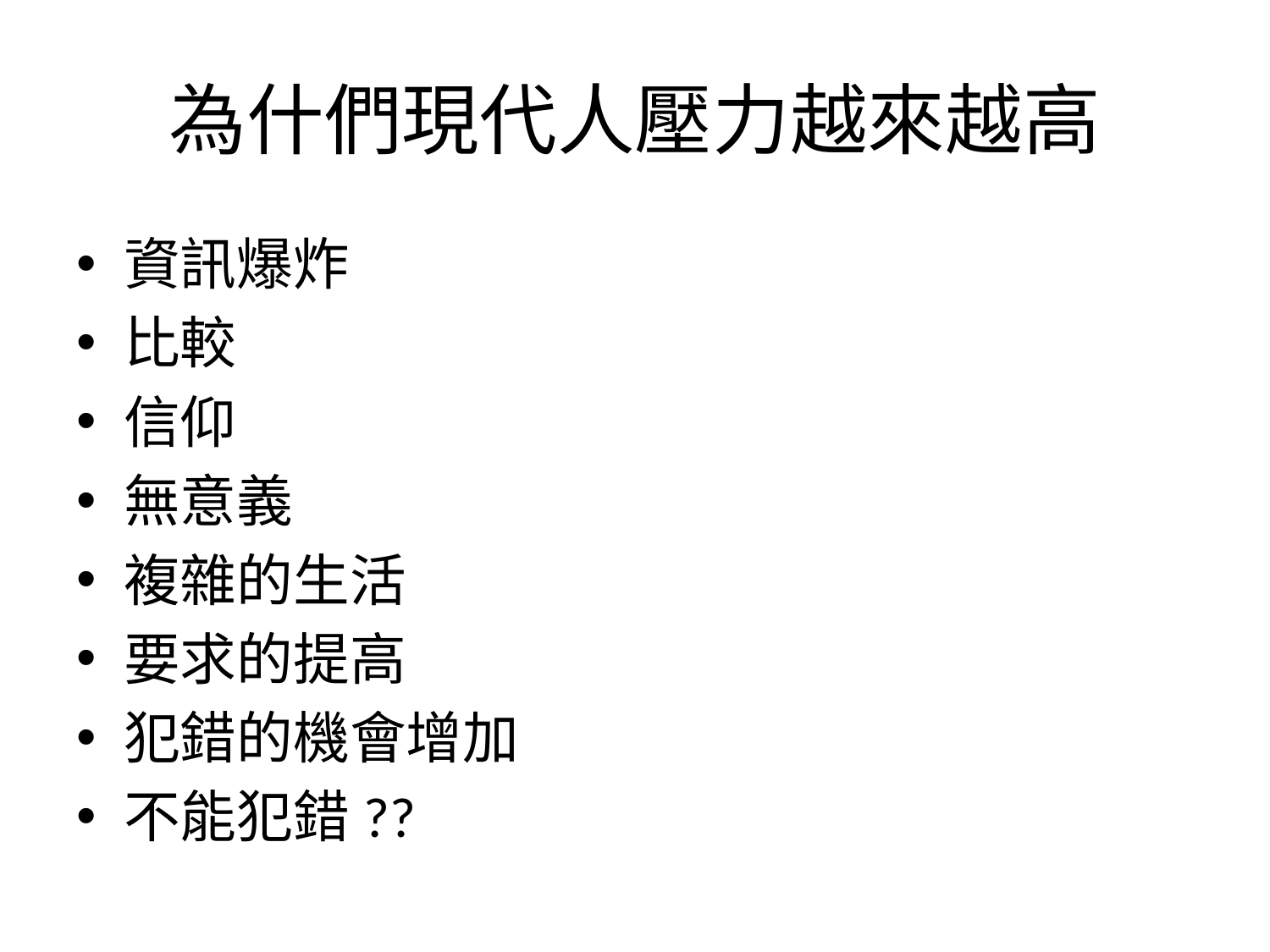

# 為什們現代人壓力越來越高
資訊爆炸
比較
信仰
無意義
複雜的生活
要求的提高
犯錯的機會增加
不能犯錯??